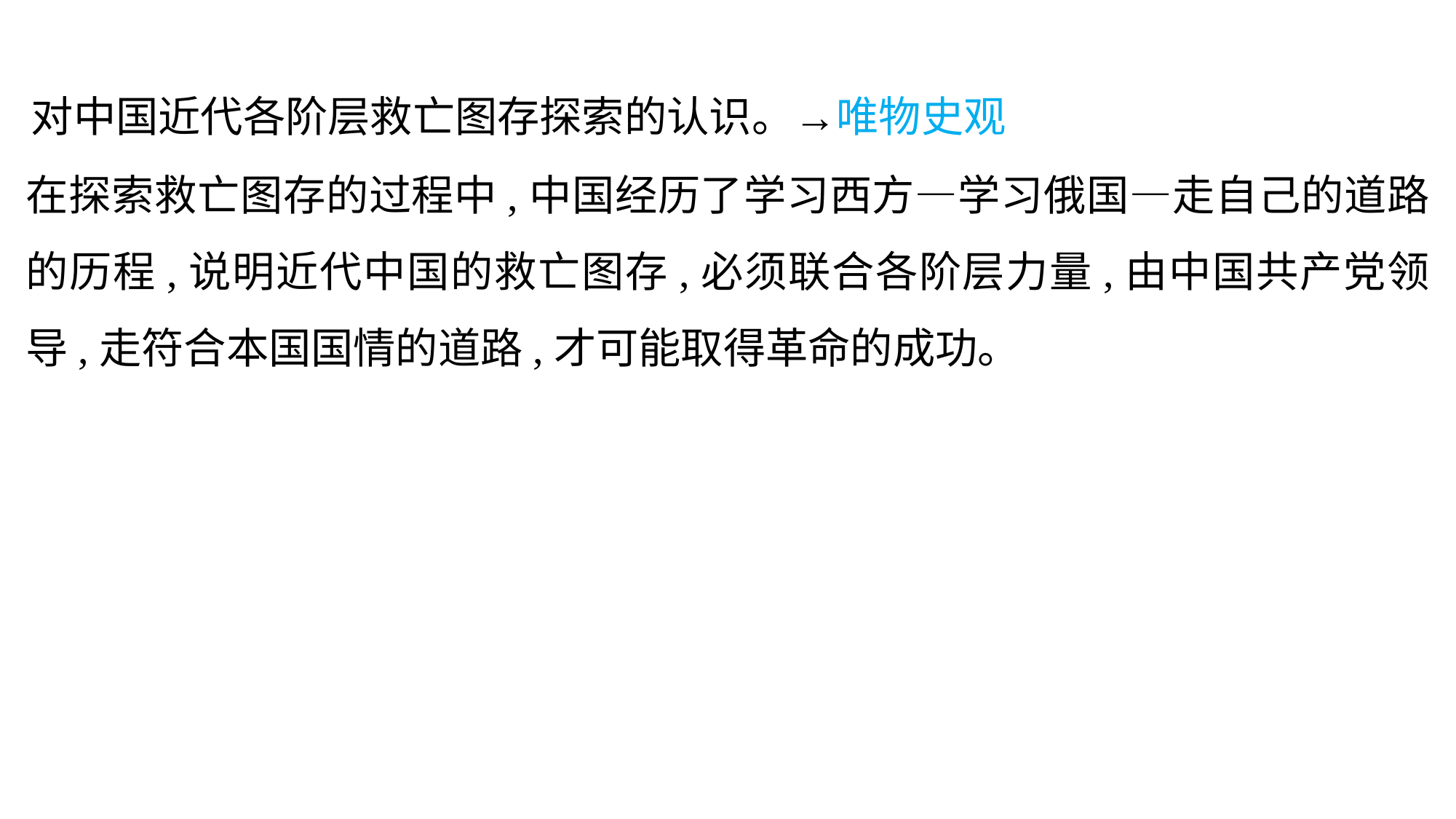

对中国近代各阶层救亡图存探索的认识。→唯物史观
在探索救亡图存的过程中,中国经历了学习西方—学习俄国—走自己的道路的历程,说明近代中国的救亡图存,必须联合各阶层力量,由中国共产党领导,走符合本国国情的道路,才可能取得革命的成功。